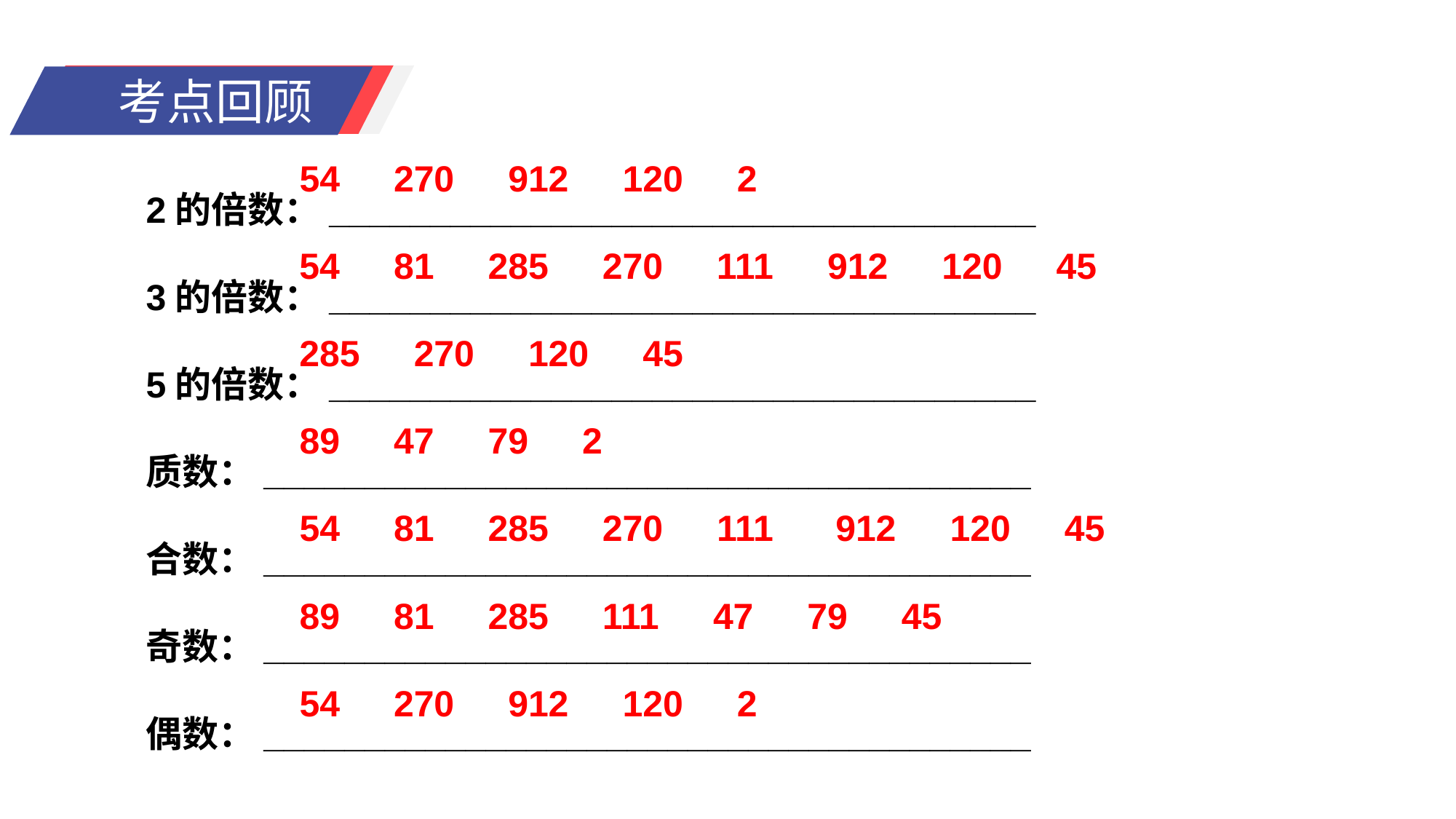

2的倍数：___________________________________
3的倍数：___________________________________
5的倍数：___________________________________
质数：______________________________________
合数：______________________________________
奇数：______________________________________
偶数：______________________________________
54　270　912　120　2
54　81　285　270　111　912　120　45
285　270　120　45
89　47　79　2
54　81　285　270　111　 912　120　45
89　81　285　111　47　79　45
54　270　912　120　2